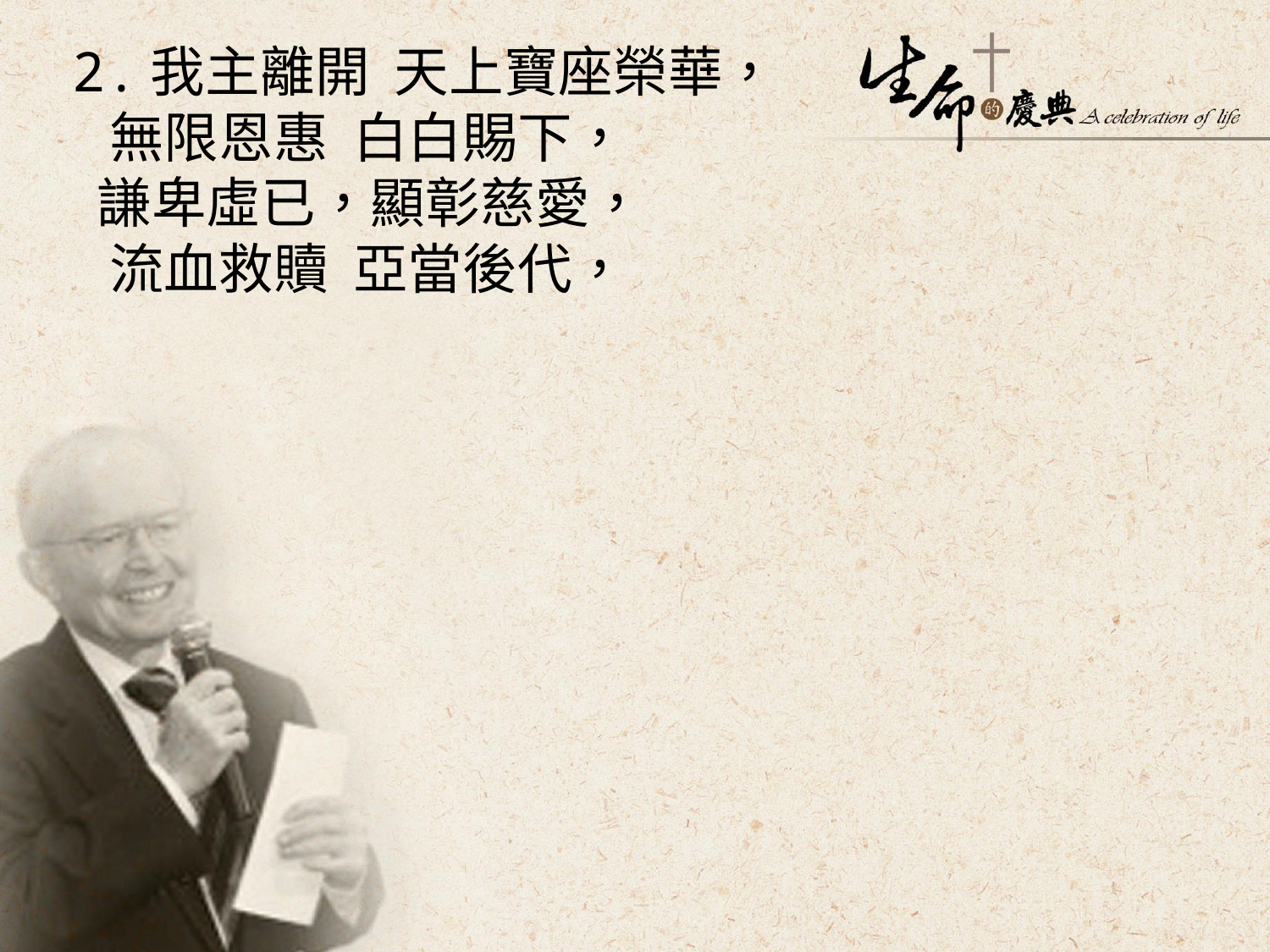

2.我主離開  天上寶座榮華，
  無限恩惠  白白賜下，
  謙卑虛已，顯彰慈愛，
  流血救贖  亞當後代，